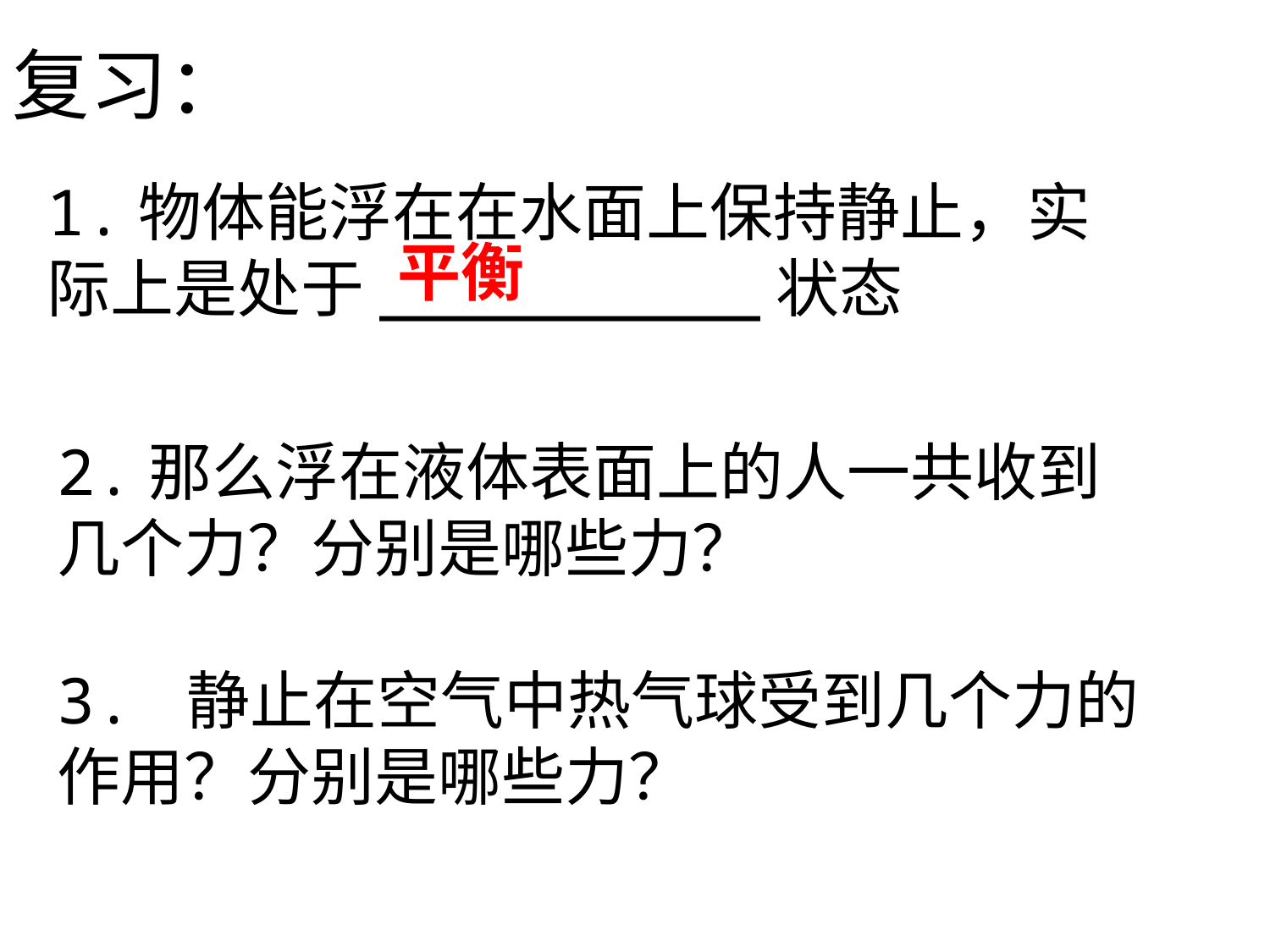

复习：
1.物体能浮在在水面上保持静止，实际上是处于__________状态
平衡
2.那么浮在液体表面上的人一共收到几个力？分别是哪些力？

3. 静止在空气中热气球受到几个力的作用？分别是哪些力？